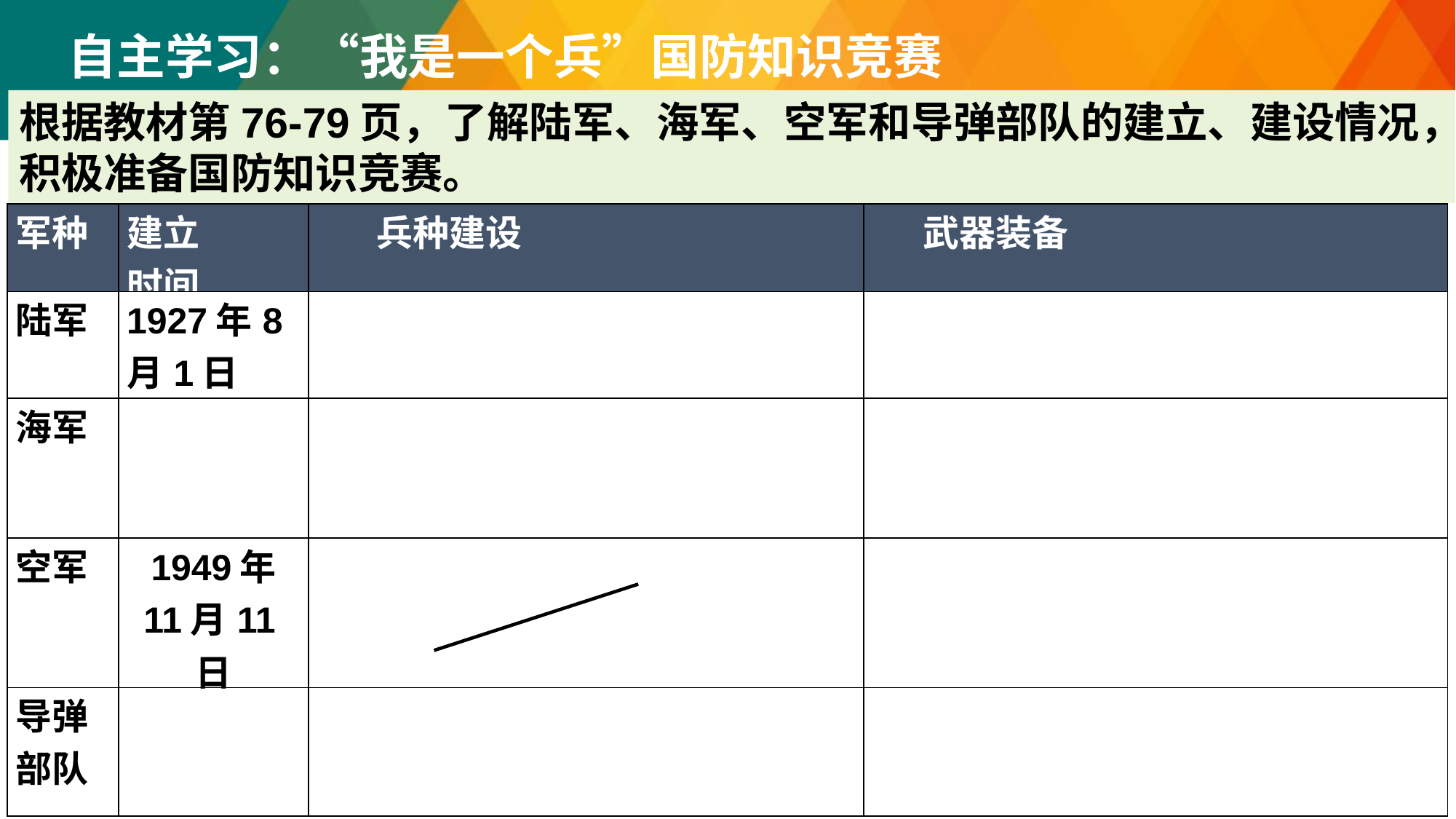

自主学习：“我是一个兵”国防知识竞赛
根据教材第76-79页，了解陆军、海军、空军和导弹部队的建立、建设情况，积极准备国防知识竞赛。
| 军种 | 建立 时间 | 兵种建设 | 武器装备 |
| --- | --- | --- | --- |
| 陆军 | 1927年8月1日 |  |  |
| 海军 |  |  |  |
| 空军 | 1949年 11月11日 |  |  |
| 导弹部队 |  |  |  |